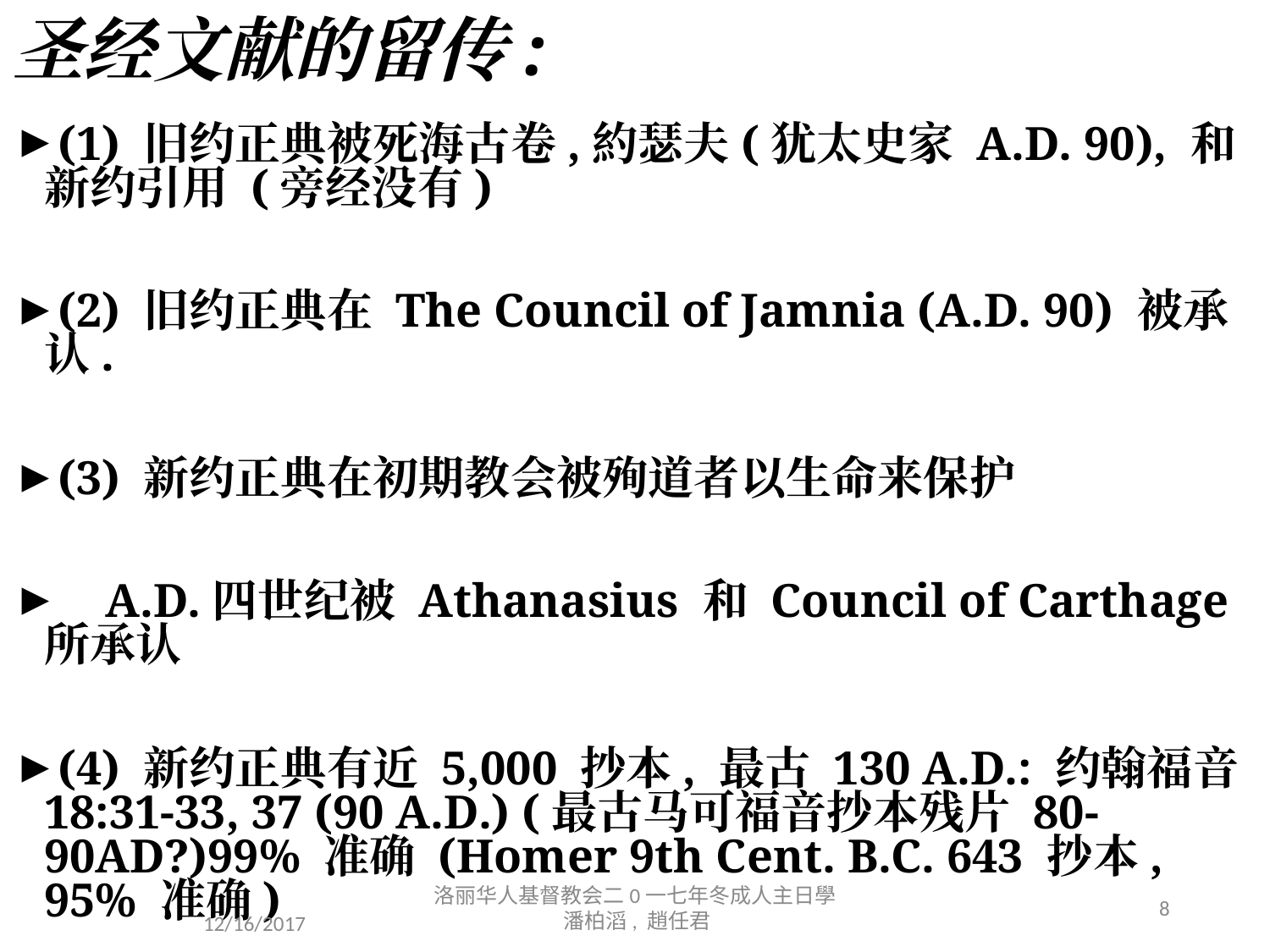

# 圣经文献的留传:
(1) 旧约正典被死海古卷,約瑟夫(犹太史家 A.D. 90), 和新约引用 (旁经没有)

(2) 旧约正典在 The Council of Jamnia (A.D. 90) 被承认.

(3) 新约正典在初期教会被殉道者以生命来保护

    A.D.四世纪被 Athanasius 和 Council of Carthage 所承认

(4) 新约正典有近 5,000 抄本, 最古 130 A.D.: 约翰福音18:31-33, 37 (90 A.D.) (最古马可福音抄本残片 80-90AD?)99% 准确 (Homer 9th Cent. B.C. 643 抄本, 95% 准确)

洛丽华人基督教会二0一七年冬成人主日學   潘柏滔, 趙任君
8
12/16/2017